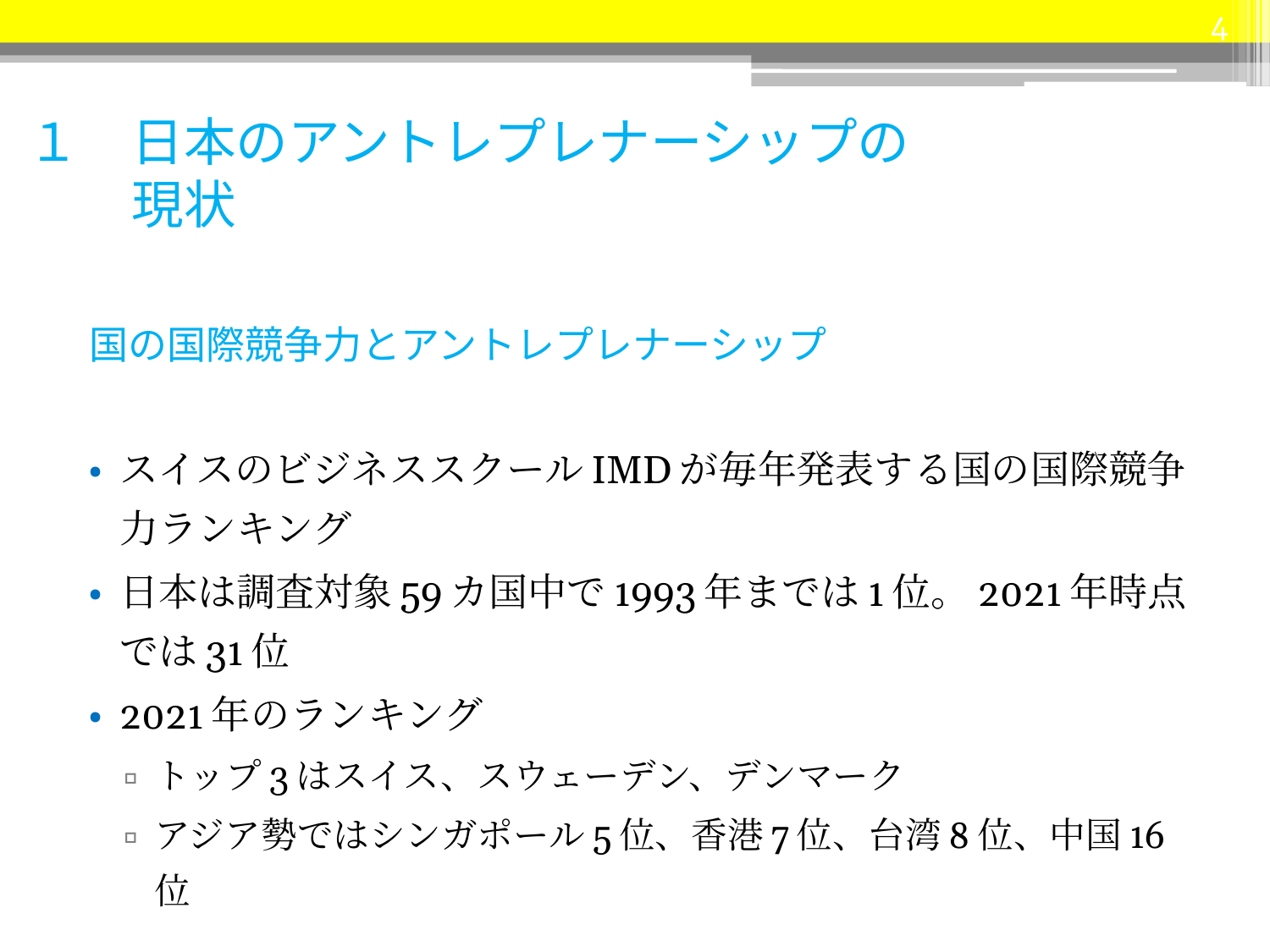

4
# １　日本のアントレプレナーシップの 　　現状

国の国際競争力とアントレプレナーシップ

スイスのビジネススクールIMDが毎年発表する国の国際競争力ランキング
日本は調査対象59カ国中で1993年までは1位。2021年時点では31位
2021年のランキング
トップ3はスイス、スウェーデン、デンマーク
アジア勢ではシンガポール5位、香港7位、台湾8位、中国16位